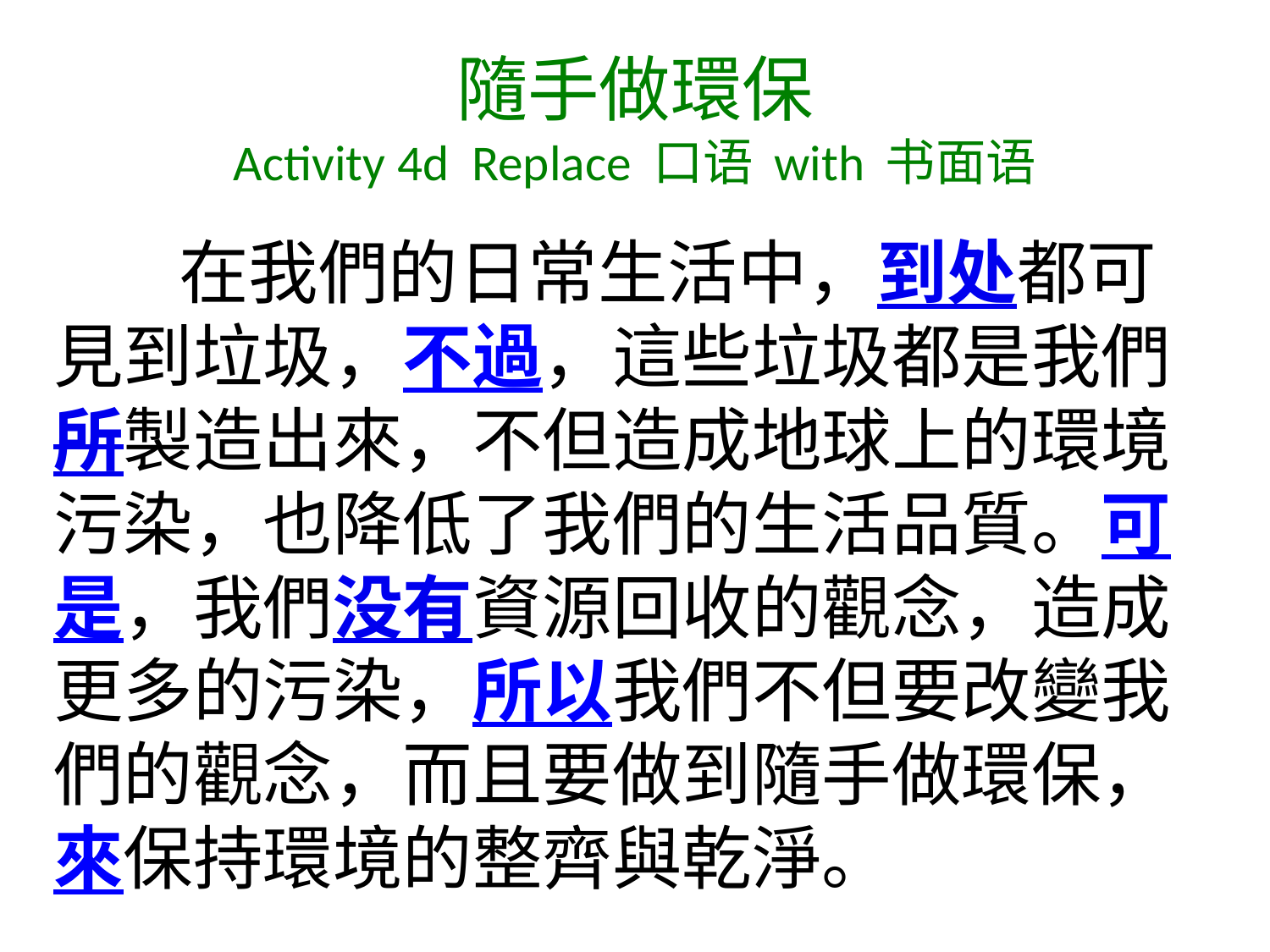

# 隨手做環保 Activity 4d  Replace 口语 with 书面语
	在我們的日常生活中，到处都可見到垃圾，不過，這些垃圾都是我們所製造出來，不但造成地球上的環境污染，也降低了我們的生活品質。可是，我們没有資源回收的觀念，造成更多的污染，所以我們不但要改變我們的觀念，而且要做到隨手做環保，來保持環境的整齊與乾淨。